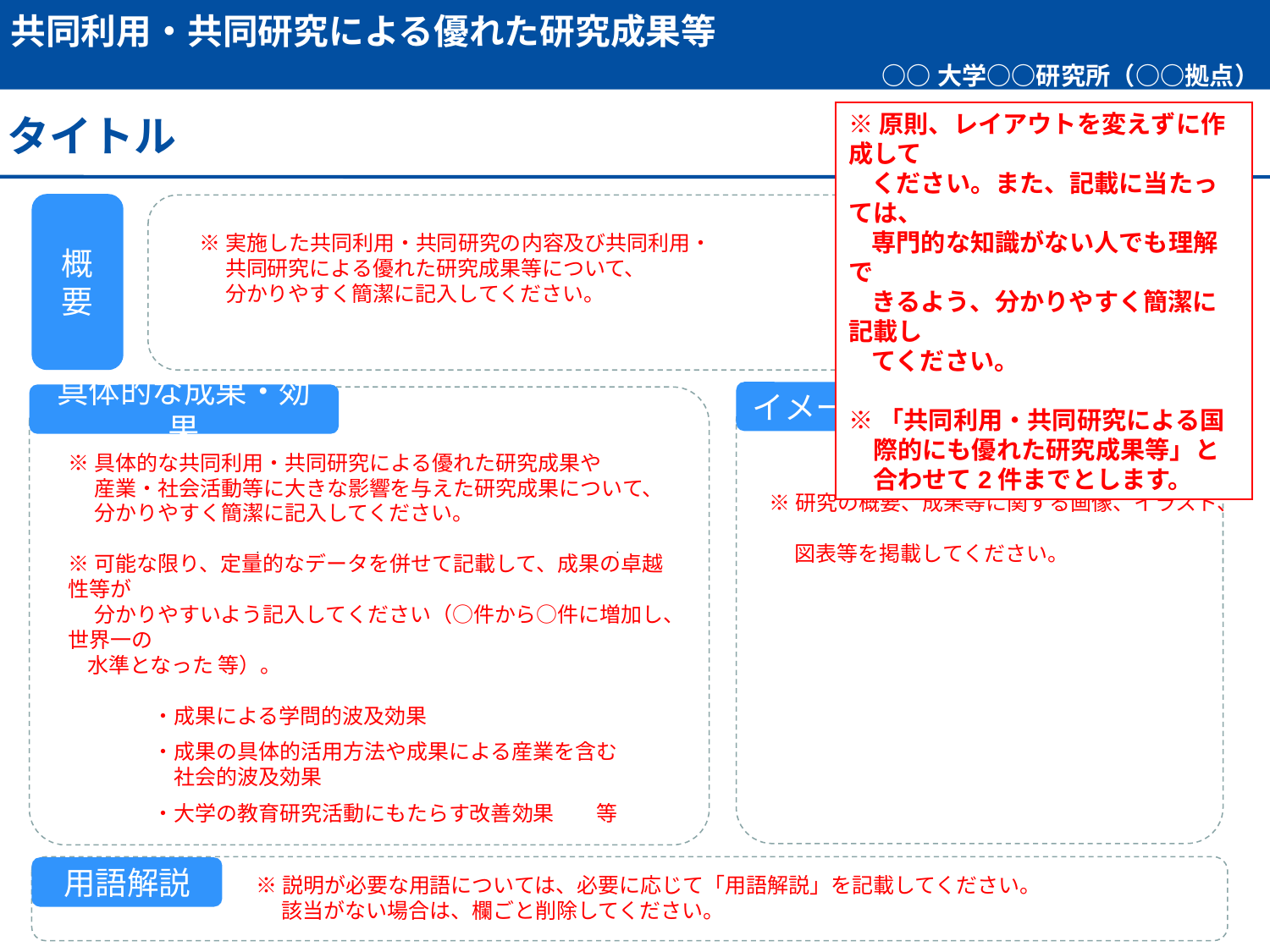

共同利用・共同研究による優れた研究成果等

○○大学○○研究所（○○拠点）
※原則、レイアウトを変えずに作成して
   ください。また、記載に当たっては、
   専門的な知識がない人でも理解で
   きるよう、分かりやすく簡潔に記載し
   てください。

※「共同利用・共同研究による国際的にも優れた研究成果等」と合わせて2件までとします。
タイトル
概要

※実施した共同利用・共同研究の内容及び共同利用・
　 共同研究による優れた研究成果等について、
　 分かりやすく簡潔に記入してください。
イメージ図
具体的な成果・効果

※具体的な共同利用・共同研究による優れた研究成果や
　 産業・社会活動等に大きな影響を与えた研究成果について、
　 分かりやすく簡潔に記入してください。

※可能な限り、定量的なデータを併せて記載して、成果の卓越性等が
　 分かりやすいよう記入してください（○件から○件に増加し、世界一の
   水準となった 等）。

　　　　・成果による学問的波及効果
　　　　・成果の具体的活用方法や成果による産業を含む
　　　　　社会的波及効果
　　　　・大学の教育研究活動にもたらす改善効果　　等

※研究の概要、成果等に関する画像、イラスト、
　 図表等を掲載してください。

用語解説
※説明が必要な用語については、必要に応じて「用語解説」を記載してください。
　 該当がない場合は、欄ごと削除してください。